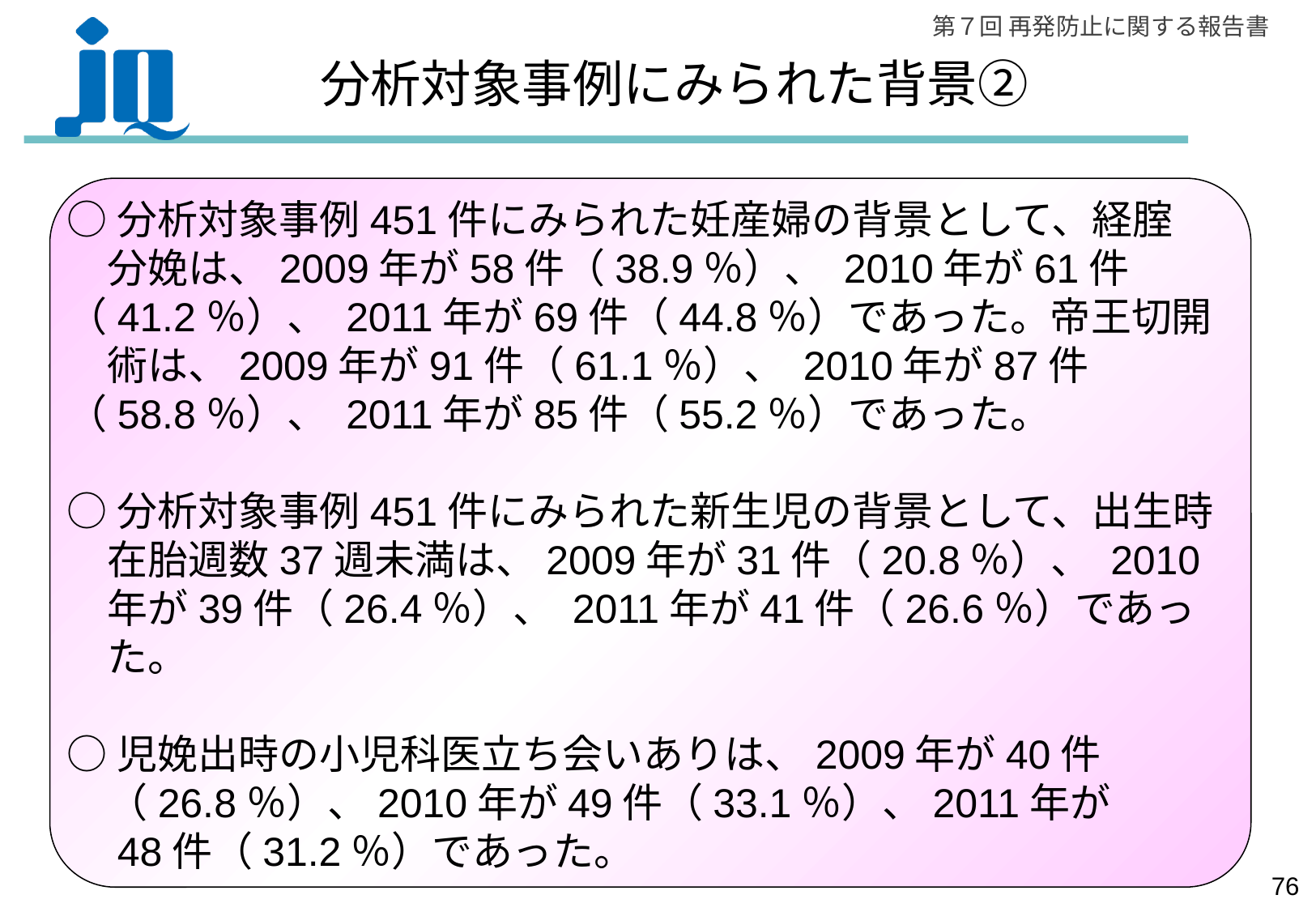

# 分析対象事例にみられた背景②

○分析対象事例451件にみられた妊産婦の背景として、経腟
　分娩は、2009年が58件（38.9％）、 2010年が61件
（41.2％）、 2011年が69件（44.8％）であった。帝王切開
　術は、2009年が91件（61.1％）、 2010年が87件
（58.8％）、 2011年が85件（55.2％）であった。

○分析対象事例451件にみられた新生児の背景として、出生時
　在胎週数37週未満は、2009年が31件（20.8％）、 2010
　年が39件（26.4％）、 2011年が41件（26.6％）であっ
　た。

○児娩出時の小児科医立ち会いありは、2009年が40件
　（26.8％）、2010年が49件（33.1％）、2011年が
　48件（31.2％）であった。

76